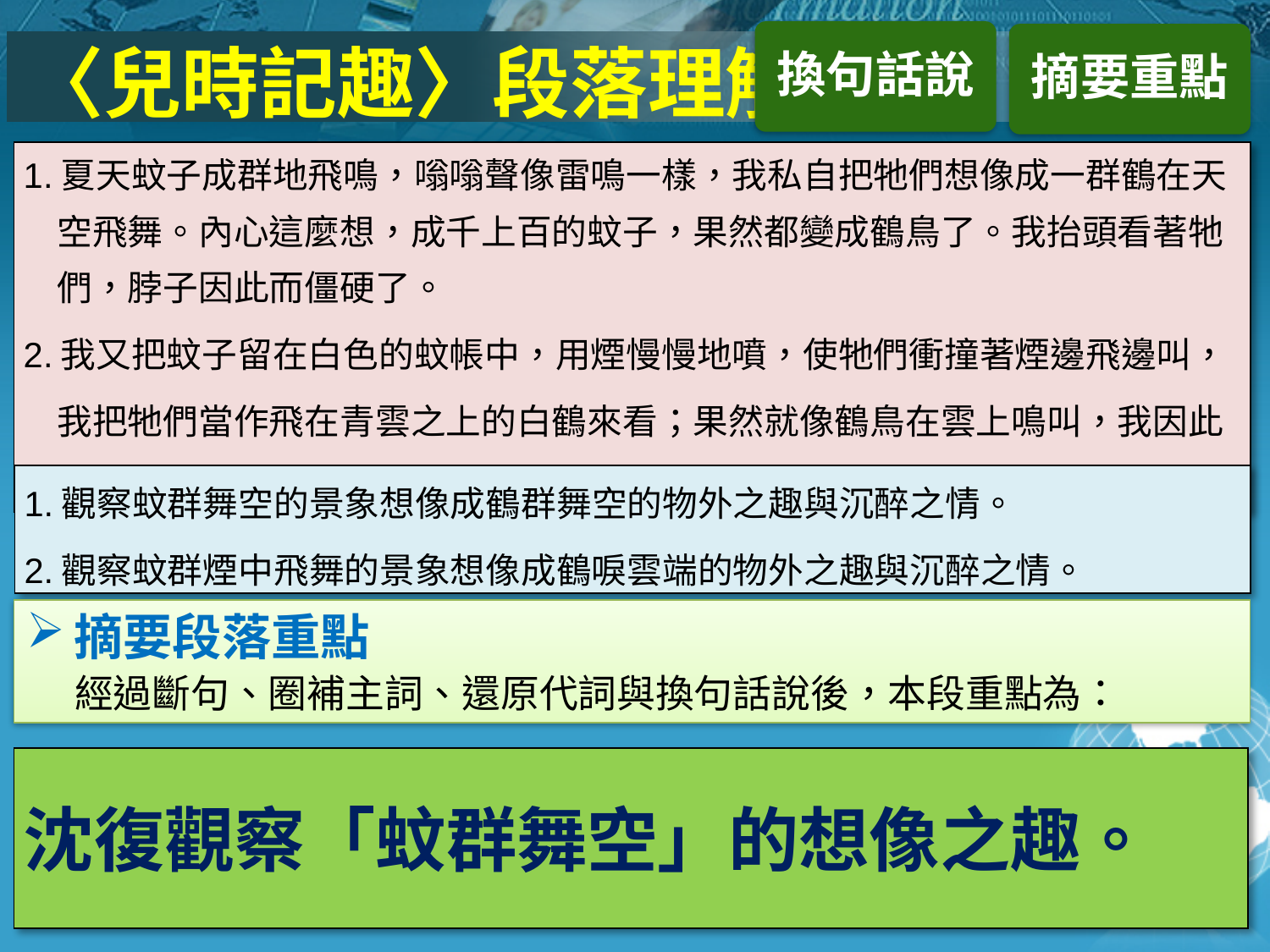

換句話說

摘要重點
〈兒時記趣〉段落理解

| 1.夏天蚊子成群地飛鳴，嗡嗡聲像雷鳴一樣，我私自把牠們想像成一群鶴在天 空飛舞。內心這麼想，成千上百的蚊子，果然都變成鶴鳥了。我抬頭看著牠 們，脖子因此而僵硬了。 2.我又把蚊子留在白色的蚊帳中，用煙慢慢地噴，使牠們衝撞著煙邊飛邊叫， 我把牠們當作飛在青雲之上的白鶴來看；果然就像鶴鳥在雲上鳴叫，我因此 高興得大呼痛快。 |
| --- |

| 1.觀察蚊群舞空的景象想像成鶴群舞空的物外之趣與沉醉之情。 2.觀察蚊群煙中飛舞的景象想像成鶴唳雲端的物外之趣與沉醉之情。 |
| --- |
摘要段落重點
    經過斷句、圈補主詞、還原代詞與換句話說後，本段重點為：
| 沈復觀察「蚊群舞空」的想像之趣。 |
| --- |